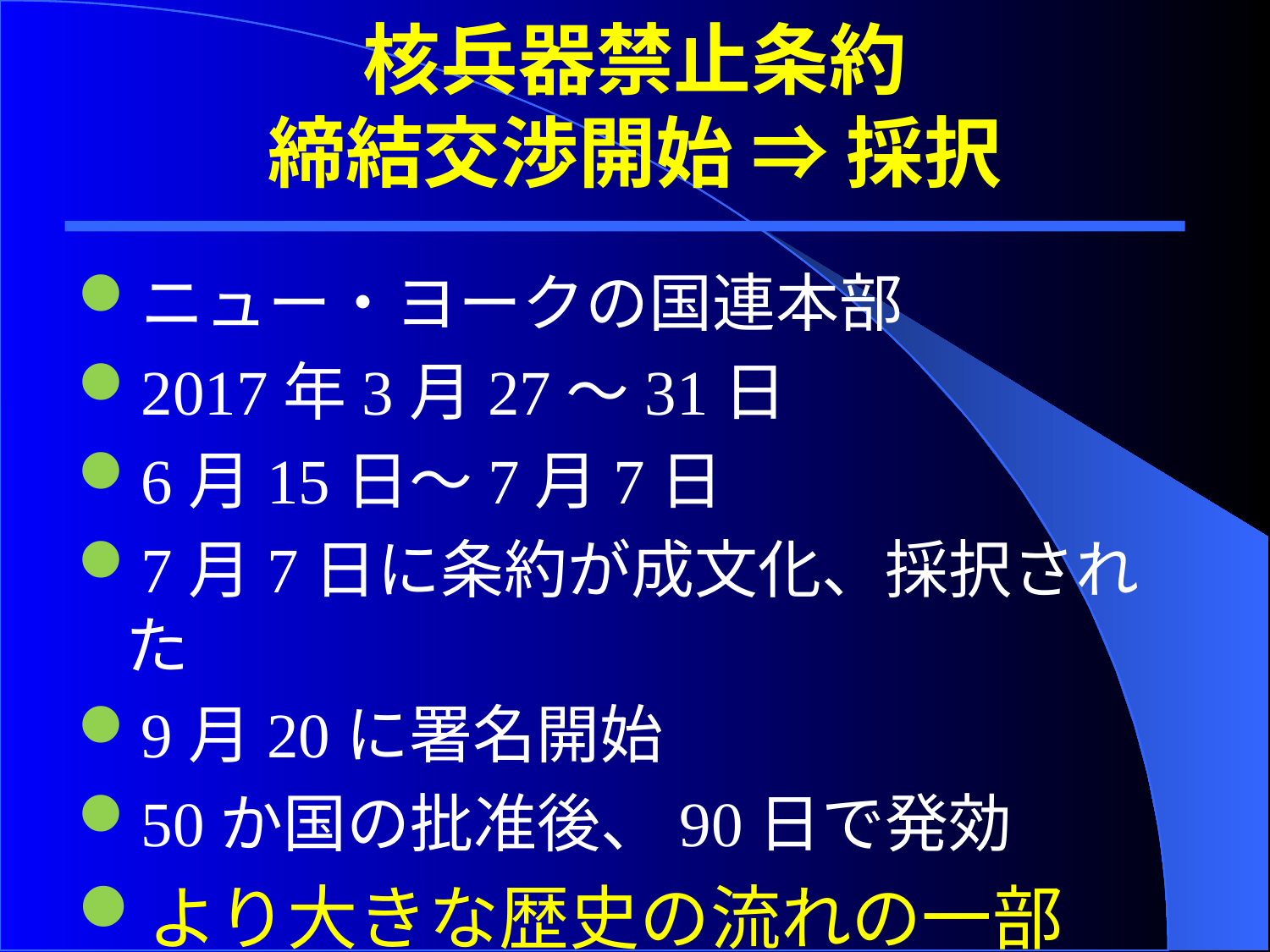

# 核兵器禁止条約 締結交渉開始 ⇒ 採択

ニュー・ヨークの国連本部
2017年3月27～31日
6月15日～7月7日
7月7日に条約が成文化、採択された
9月20に署名開始
50か国の批准後、90日で発効
より大きな歴史の流れの一部